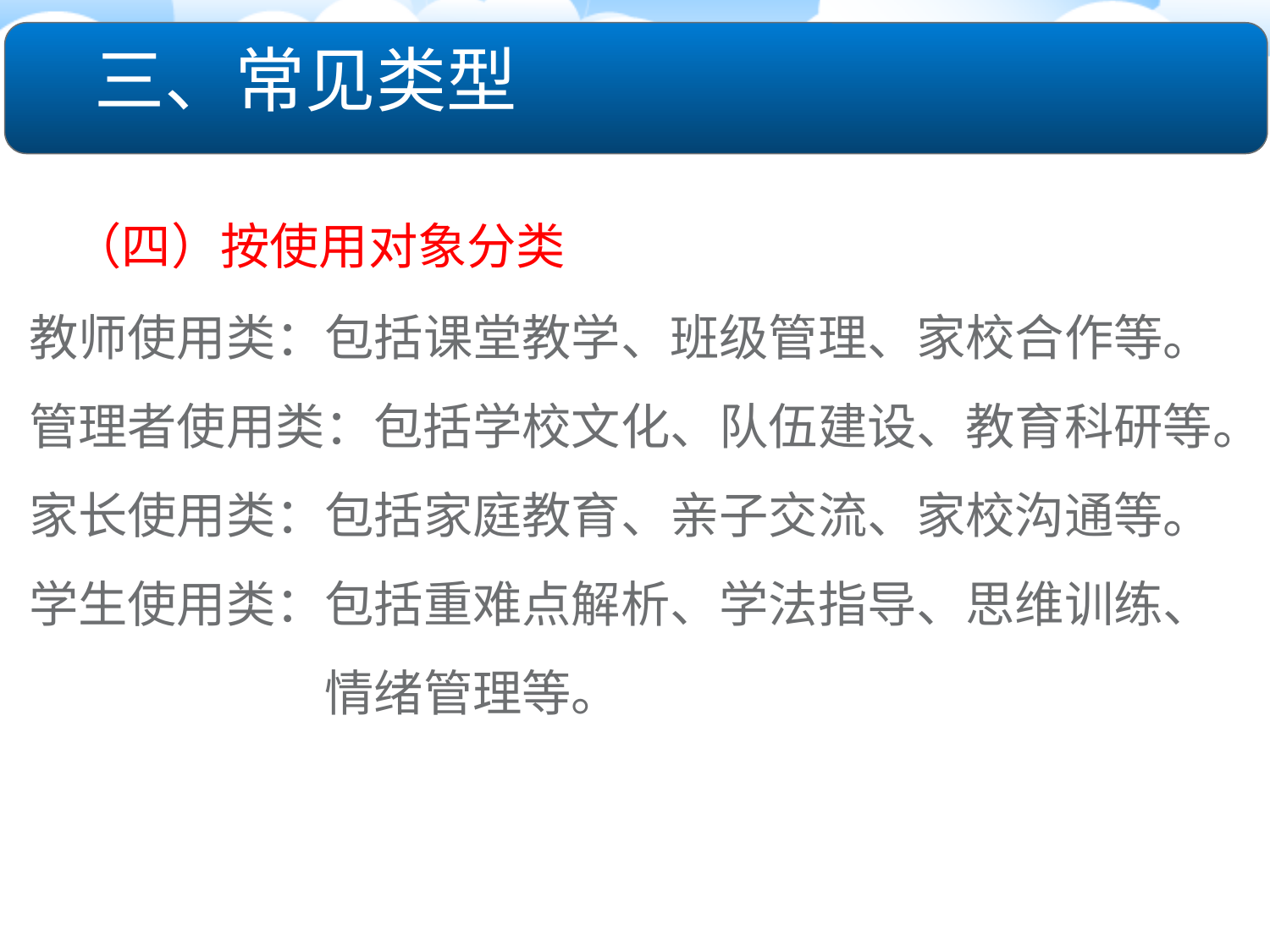

三、常见类型
  （四）按使用对象分类
教师使用类：包括课堂教学、班级管理、家校合作等。
管理者使用类：包括学校文化、队伍建设、教育科研等。
家长使用类：包括家庭教育、亲子交流、家校沟通等。
学生使用类：包括重难点解析、学法指导、思维训练、
　　　　　　情绪管理等。